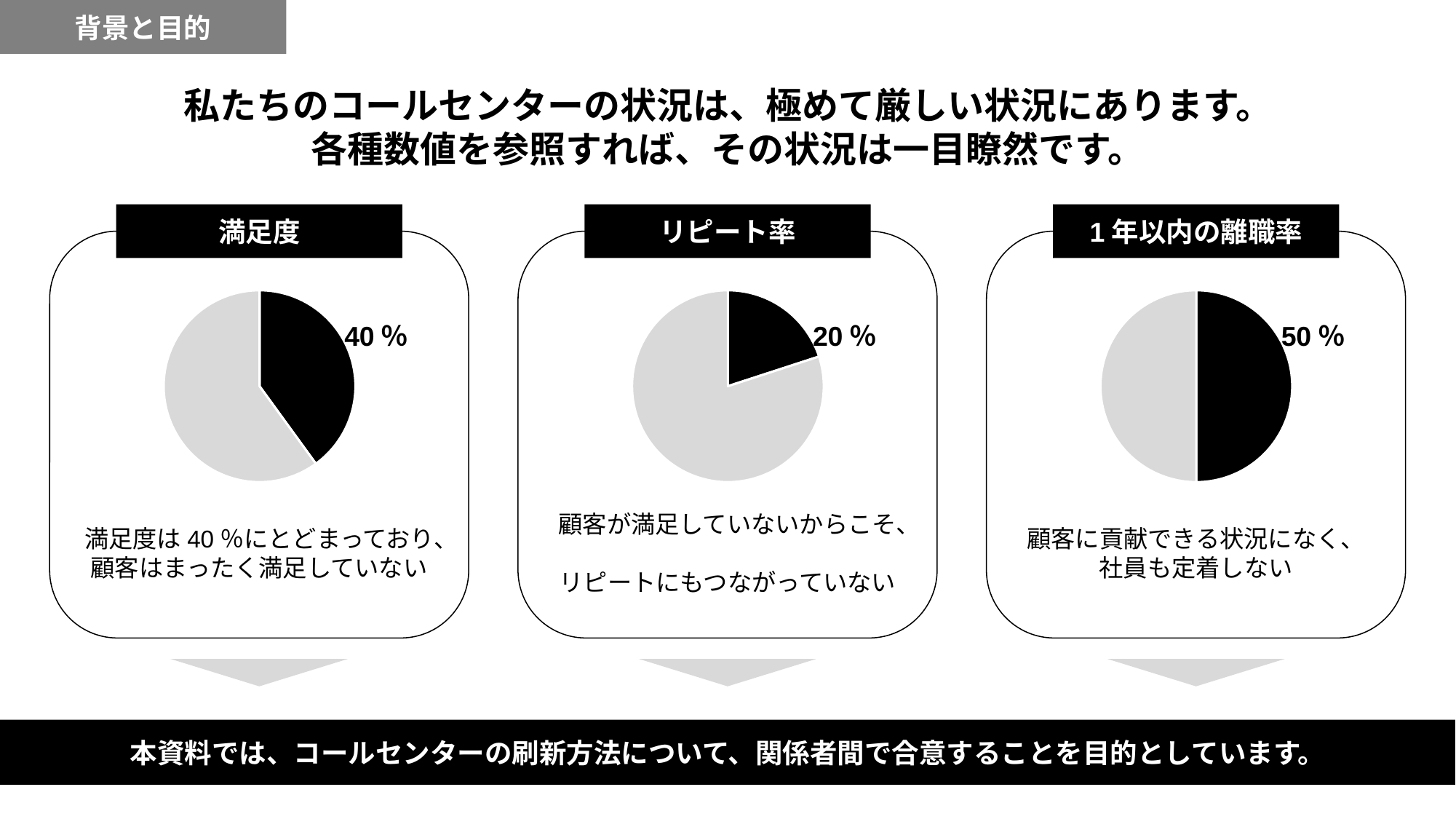

背景と目的
私たちのコールセンターの状況は、極めて厳しい状況にあります。
各種数値を参照すれば、その状況は一目瞭然です。
満足度

### Chart

| Category | 数値 |
|---|---|
| 項目 | 4.0 |
| 項目 | 6.0 |
40％
満足度は40％にとどまっており、
顧客はまったく満足していない

リピート率

### Chart

| Category | 数値 |
|---|---|
| 項目 | 2.0 |
| 項目 | 8.0 |
20％
顧客が満足していないからこそ、
リピートにもつながっていない

1年以内の離職率

### Chart

| Category | 数値 |
|---|---|
| 項目 | 5.0 |
| 項目 | 5.0 |
50％
顧客に貢献できる状況になく、
社員も定着しない

本資料では、コールセンターの刷新方法について、関係者間で合意することを目的としています。